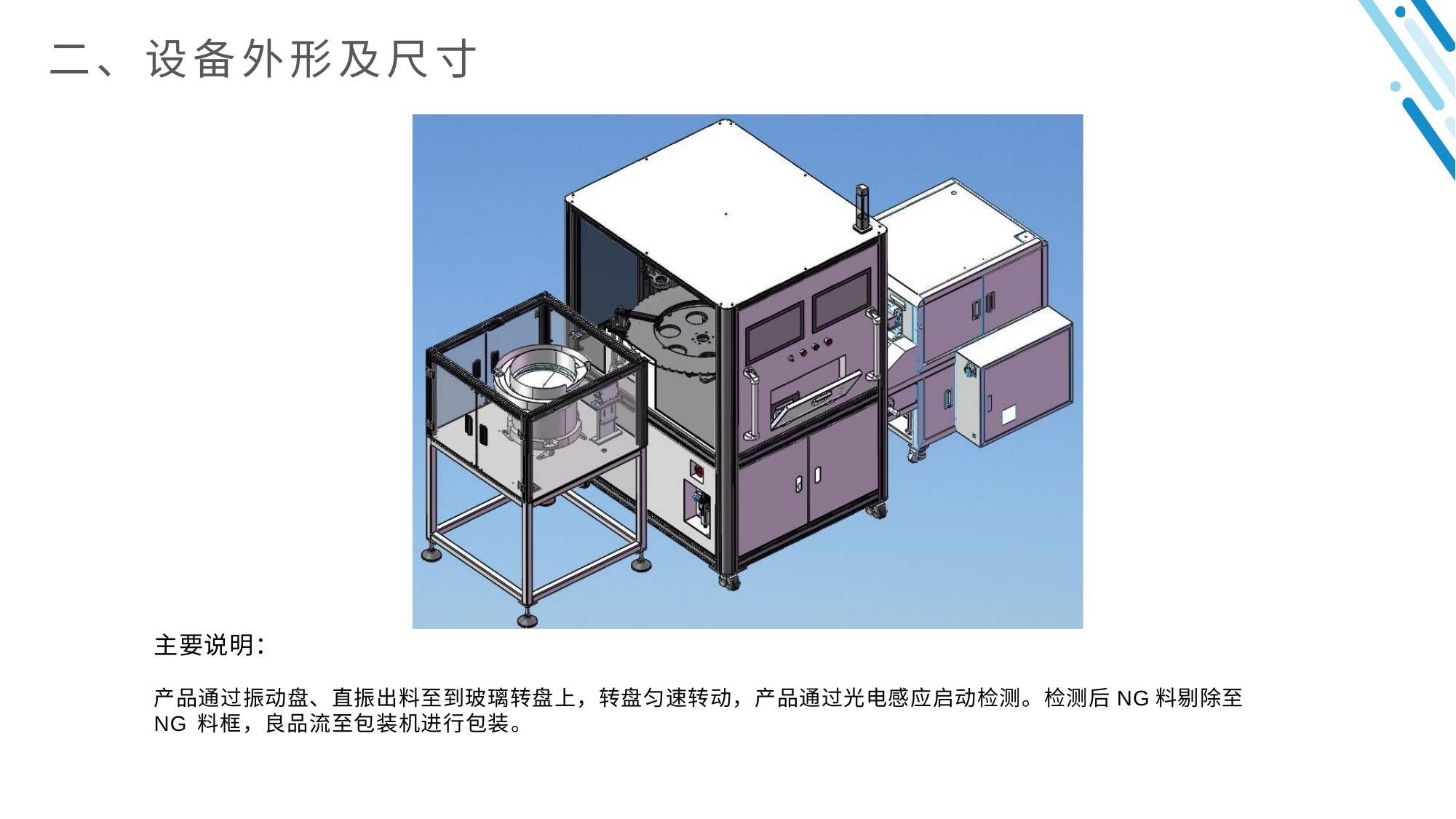

# 二、设备外形及尺寸

主要说明：
产品通过振动盘、直振出料至到玻璃转盘上，转盘匀速转动，产品通过光电感应启动检测。检测后NG料剔除至NG 料框，良品流至包装机进行包装。